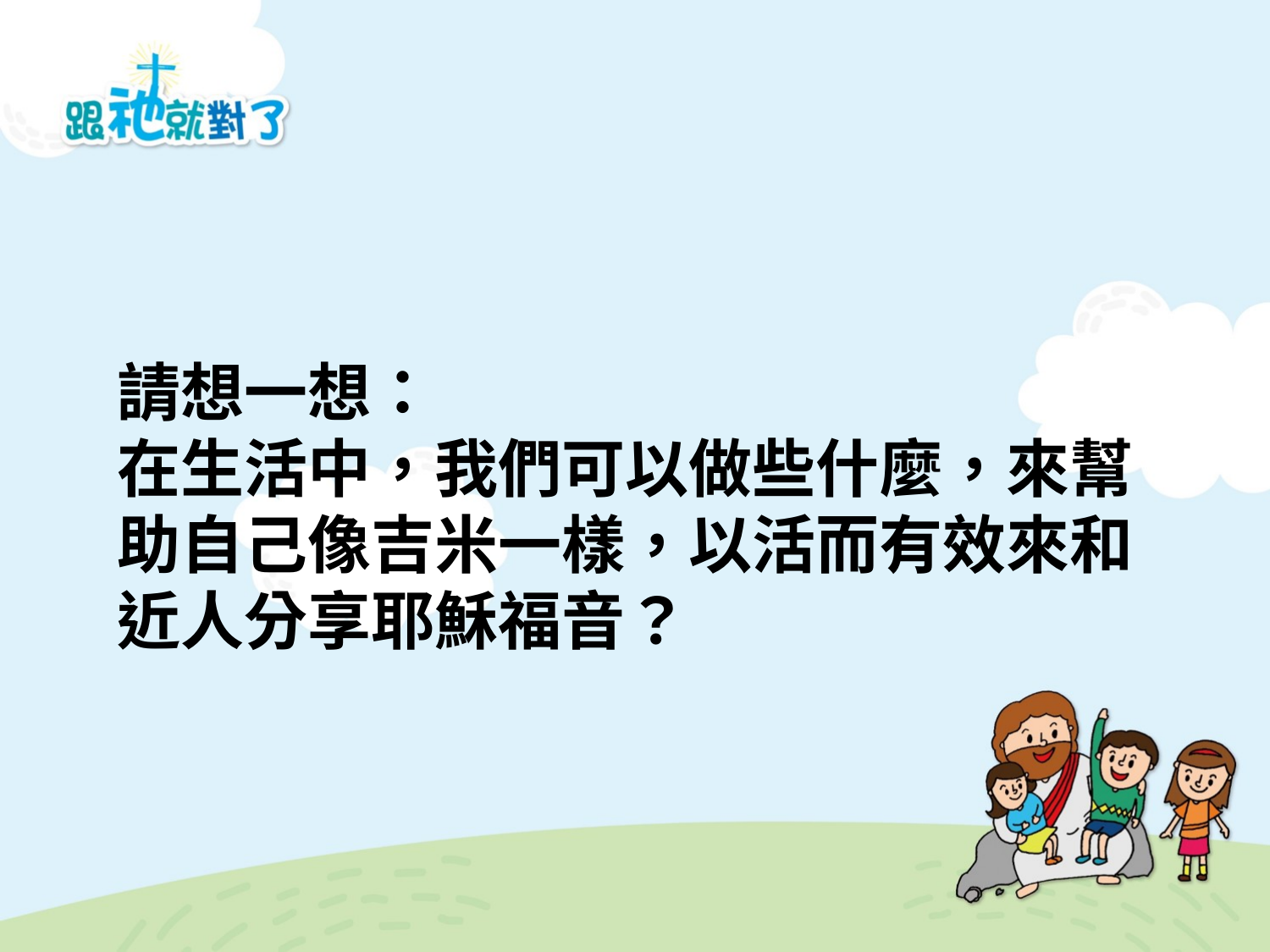

請想一想：
在生活中，我們可以做些什麼，來幫助自己像吉米一樣，以活而有效來和近人分享耶穌福音？